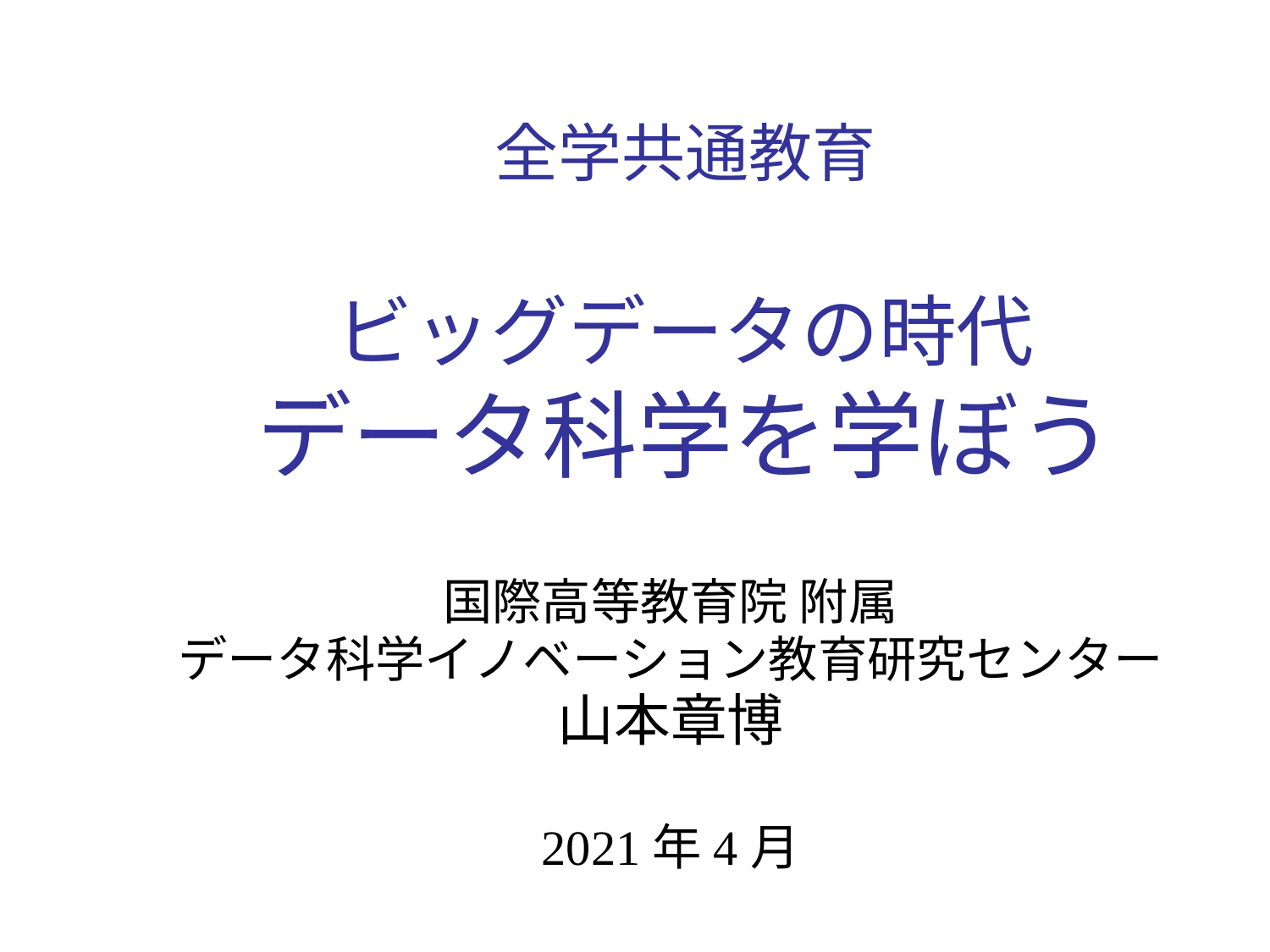

# 全学共通教育 ビッグデータの時代 データ科学を学ぼう
国際高等教育院 附属
データ科学イノベーション教育研究センター
山本章博

2021年4月